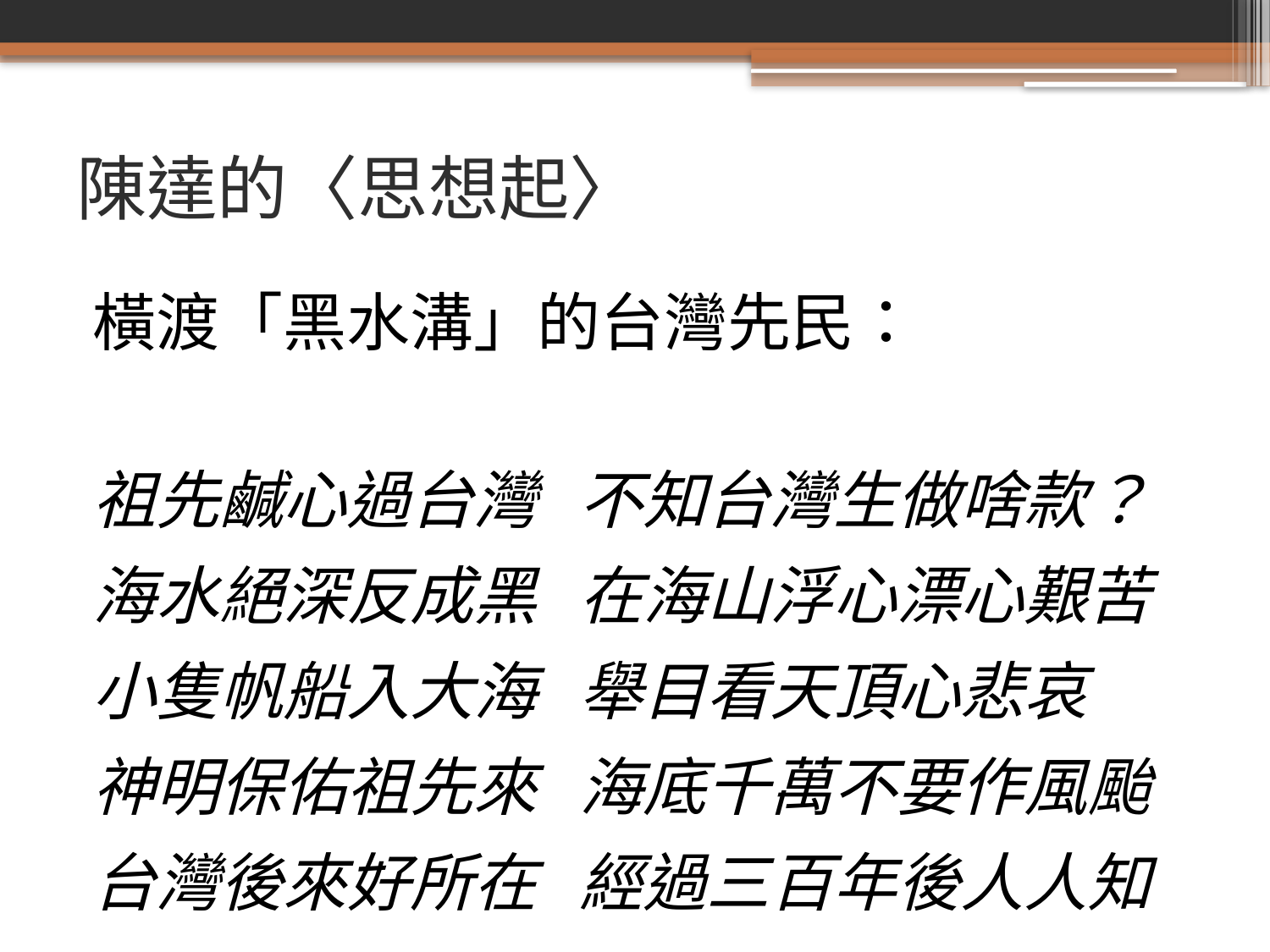

# 陳達的〈思想起〉
橫渡「黑水溝」的台灣先民：

祖先鹹心過台灣   不知台灣生做啥款？
海水絕深反成黑   在海山浮心漂心艱苦
小隻帆船入大海   舉目看天頂心悲哀
神明保佑祖先來   海底千萬不要作風颱
台灣後來好所在   經過三百年後人人知